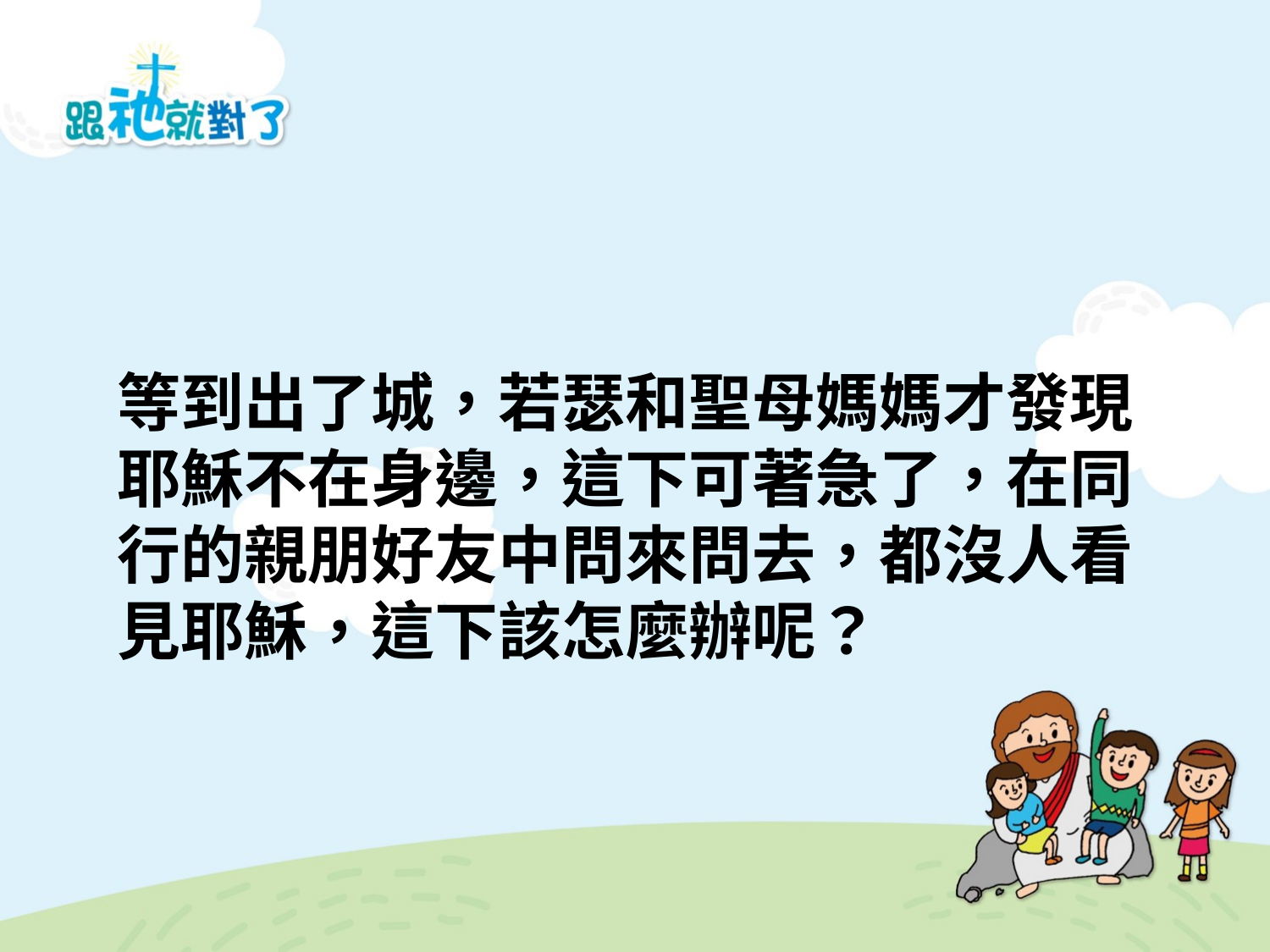

等到出了城，若瑟和聖母媽媽才發現耶穌不在身邊，這下可著急了，在同行的親朋好友中問來問去，都沒人看見耶穌，這下該怎麼辦呢？